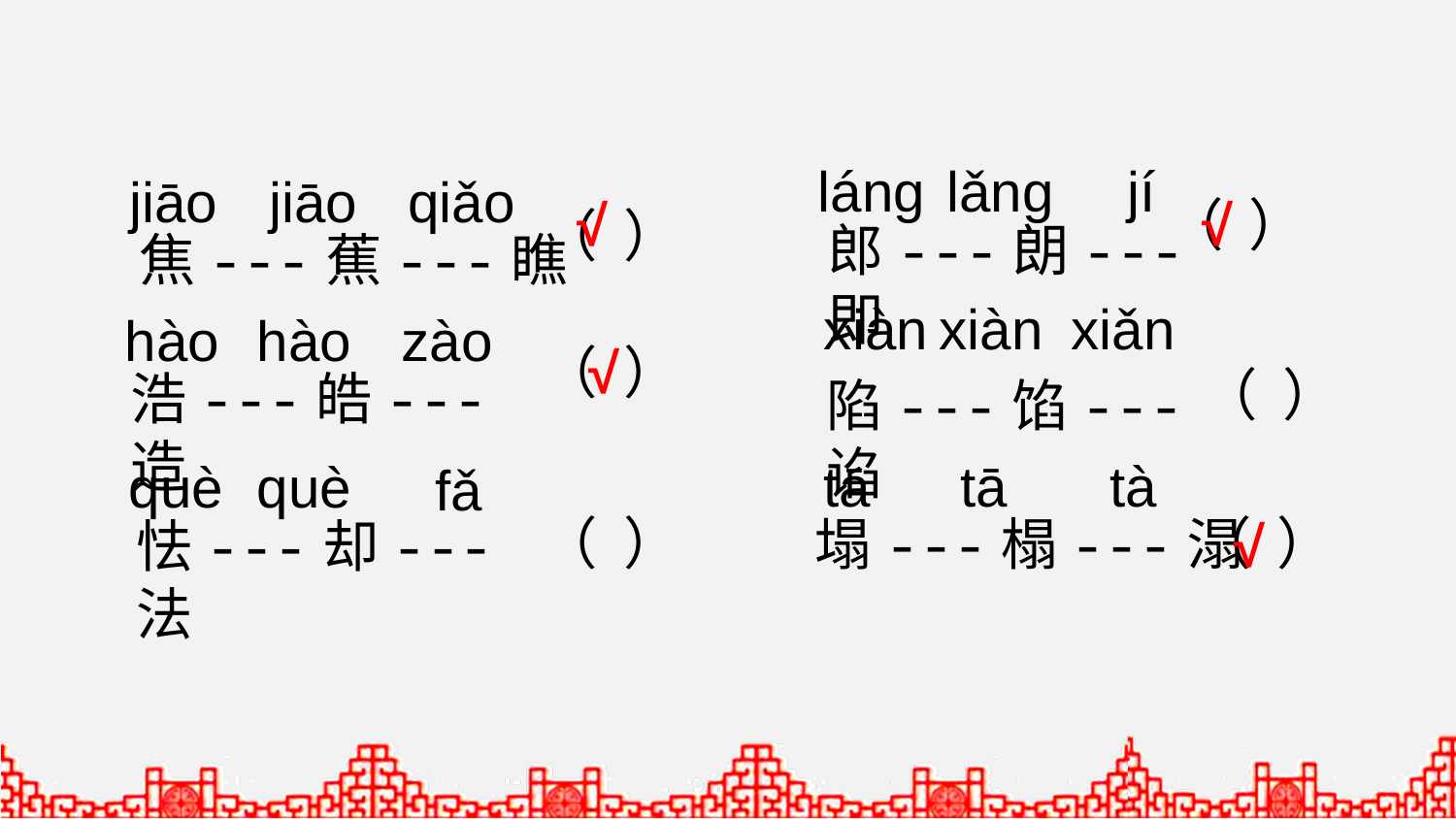

láng
lǎng
jí
jiāo
jiāo
qiǎo
√
（  ）
√
（  ）
郎---朗---即
焦---蕉---瞧
xiàn
xiàn
xiǎn
hào
hào
zào
（  ）
√
（  ）
浩---皓---造
陷---馅---谄
tā
tā
tà
què
què
 fǎ
（  ）
（  ）
塌---榻---溻
怯---却---法
√